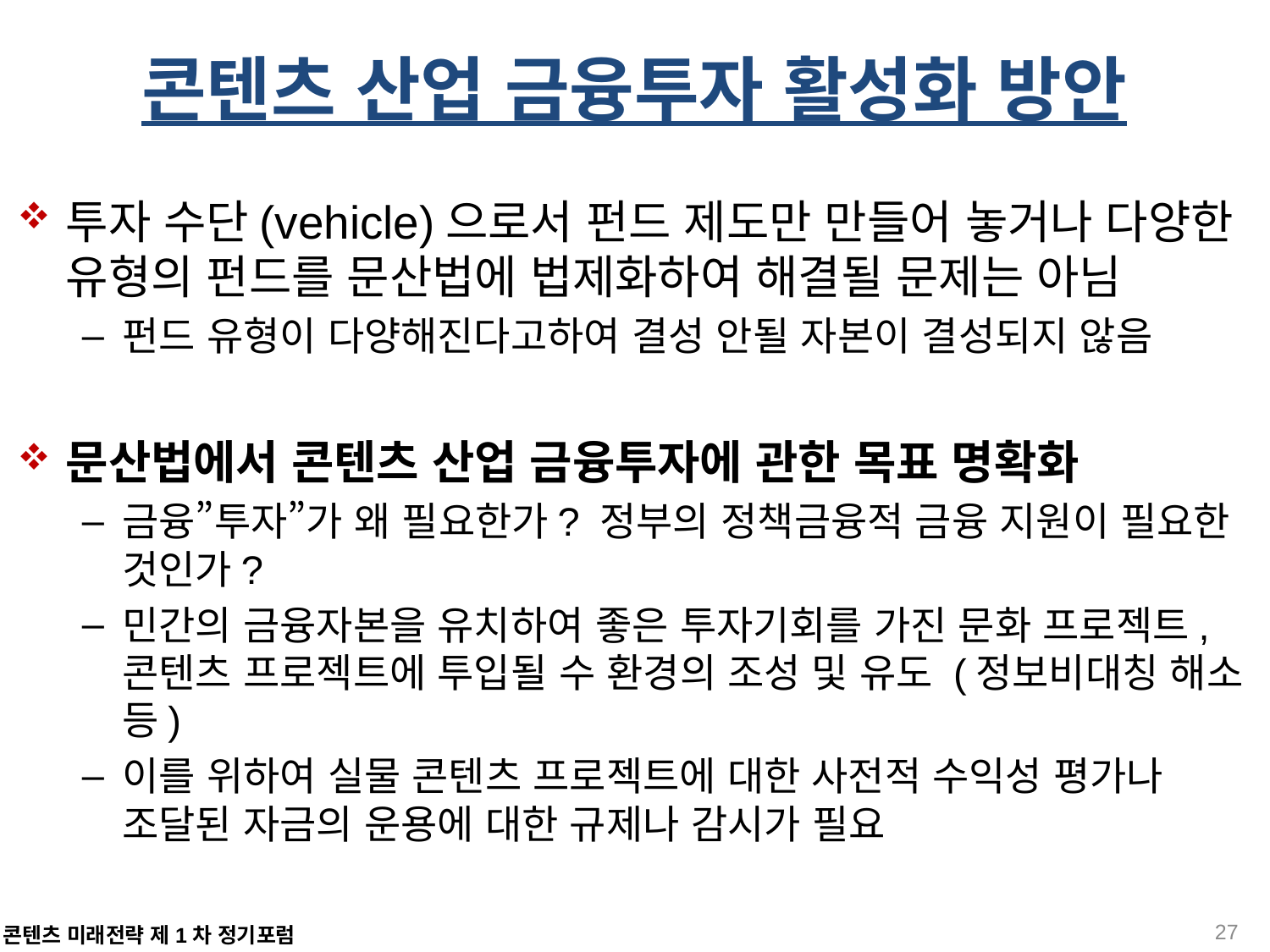

# 콘텐츠 산업 금융투자 활성화 방안
투자 수단(vehicle)으로서 펀드 제도만 만들어 놓거나 다양한 유형의 펀드를 문산법에 법제화하여 해결될 문제는 아님
펀드 유형이 다양해진다고하여 결성 안될 자본이 결성되지 않음

문산법에서 콘텐츠 산업 금융투자에 관한 목표 명확화
금융”투자”가 왜 필요한가? 정부의 정책금융적 금융 지원이 필요한 것인가?
민간의 금융자본을 유치하여 좋은 투자기회를 가진 문화 프로젝트, 콘텐츠 프로젝트에 투입될 수 환경의 조성 및 유도 (정보비대칭 해소 등)
이를 위하여 실물 콘텐츠 프로젝트에 대한 사전적 수익성 평가나 조달된 자금의 운용에 대한 규제나 감시가 필요
27